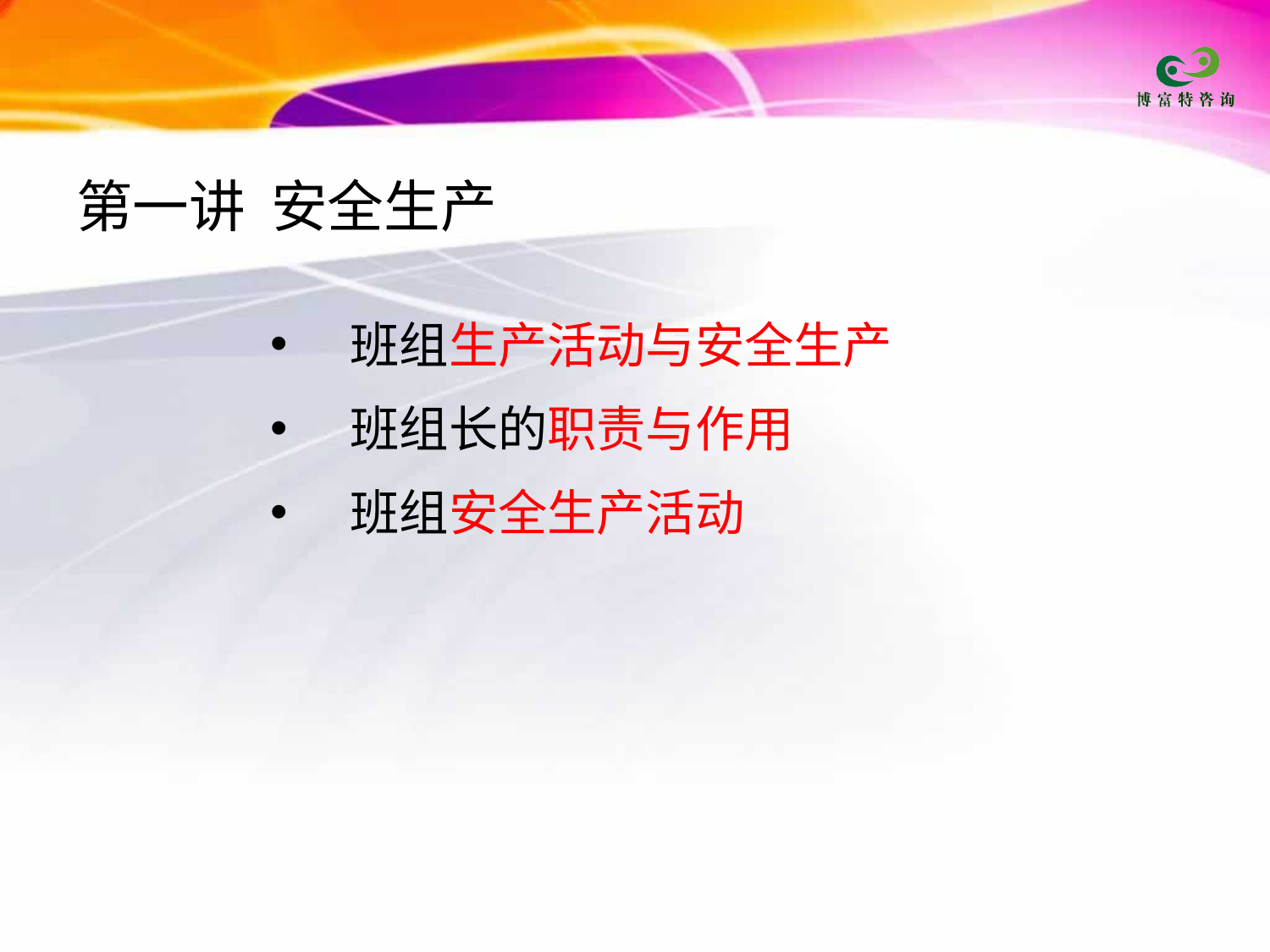

# 第一讲  安全生产
班组生产活动与安全生产
班组长的职责与作用
班组安全生产活动